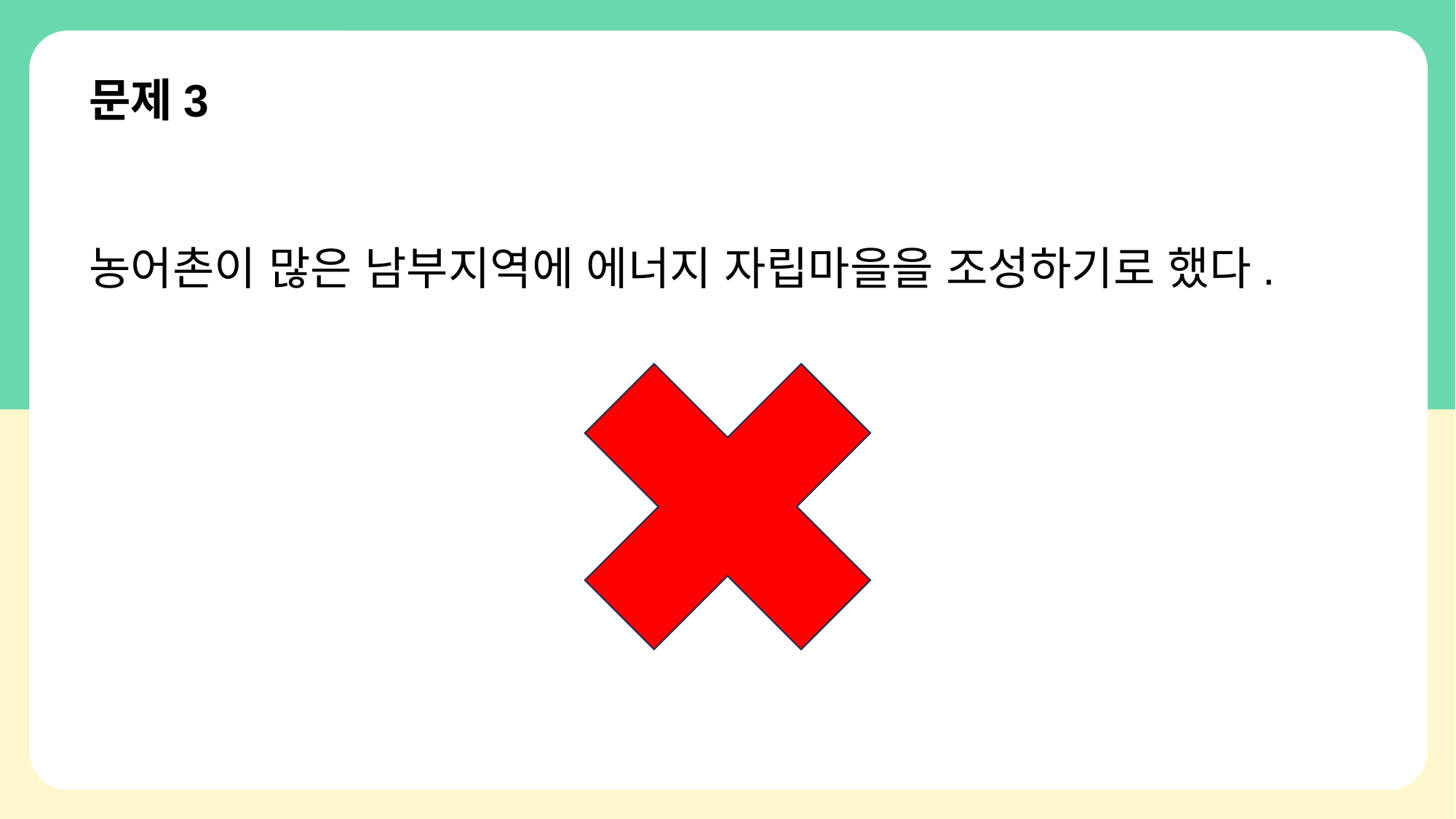

# 문제3
농어촌이 많은 남부지역에 에너지 자립마을을 조성하기로 했다.